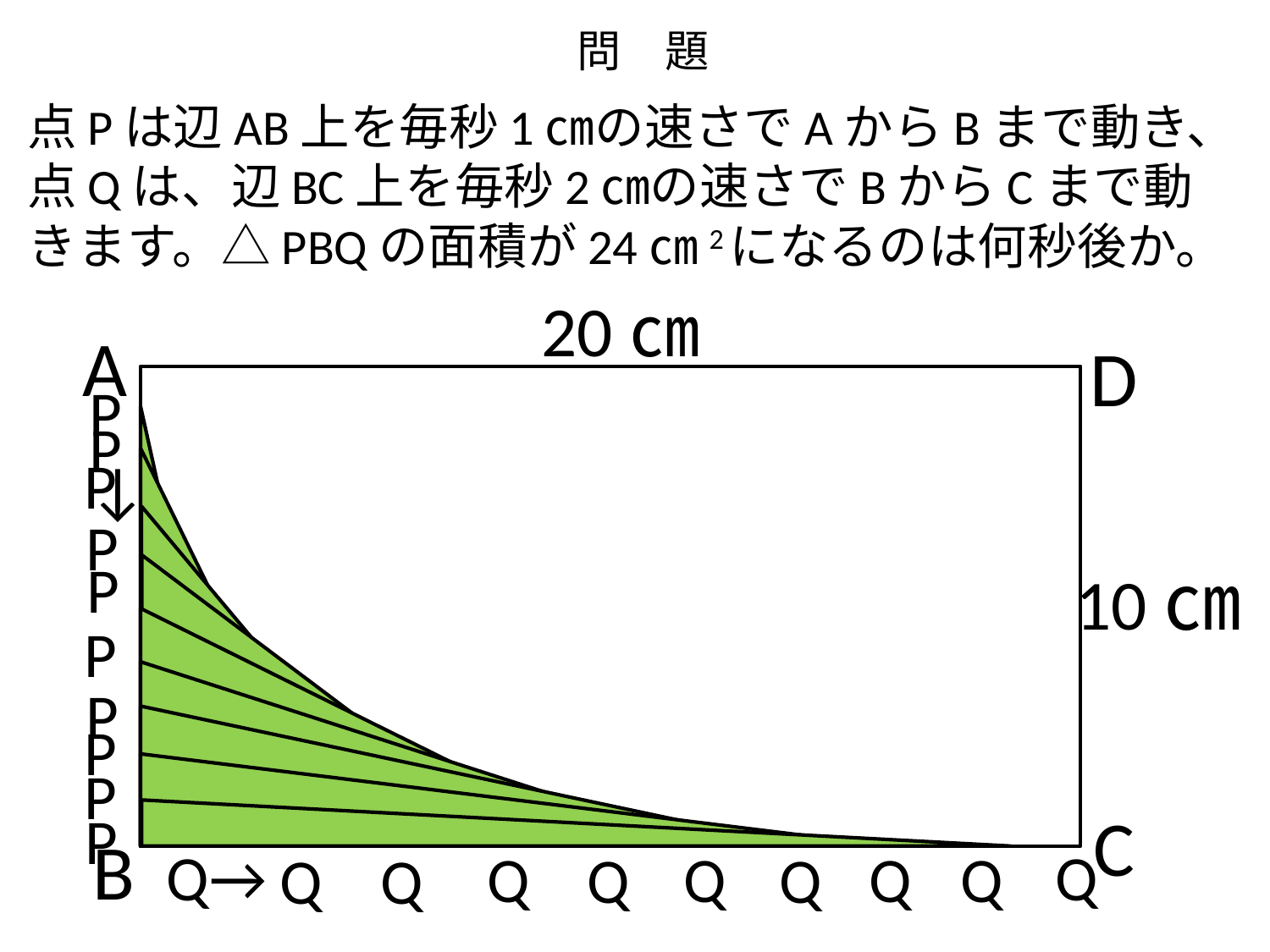

# 問　題
点Pは辺AB上を毎秒1㎝の速さでAからBまで動き、点Qは、辺BC上を毎秒2㎝の速さでBからCまで動きます。△PBQの面積が24㎝2になるのは何秒後か。
20㎝
A
D
P
↓

P

P

P

P
10㎝

P

P
P

P

C
P

B
Q→
Q
Q
Q
Q
Q
Q
Q
Q
Q